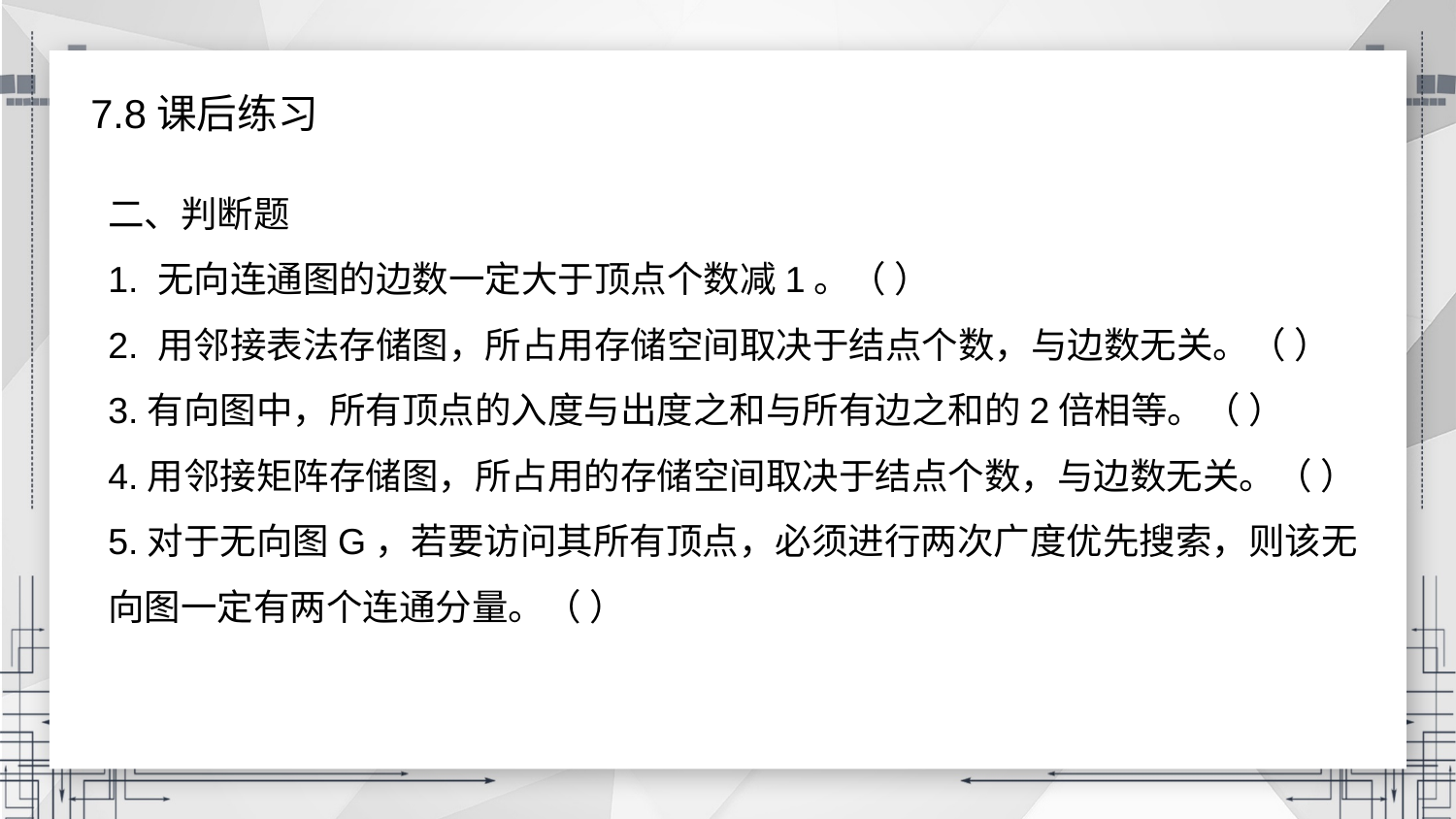

7.8课后练习
二、判断题
1. 无向连通图的边数一定大于顶点个数减1。（ ）
2. 用邻接表法存储图，所占用存储空间取决于结点个数，与边数无关。（ ）
3.有向图中，所有顶点的入度与出度之和与所有边之和的2倍相等。（ ）
4.用邻接矩阵存储图，所占用的存储空间取决于结点个数，与边数无关。（ ）
5.对于无向图G，若要访问其所有顶点，必须进行两次广度优先搜索，则该无向图一定有两个连通分量。（ ）